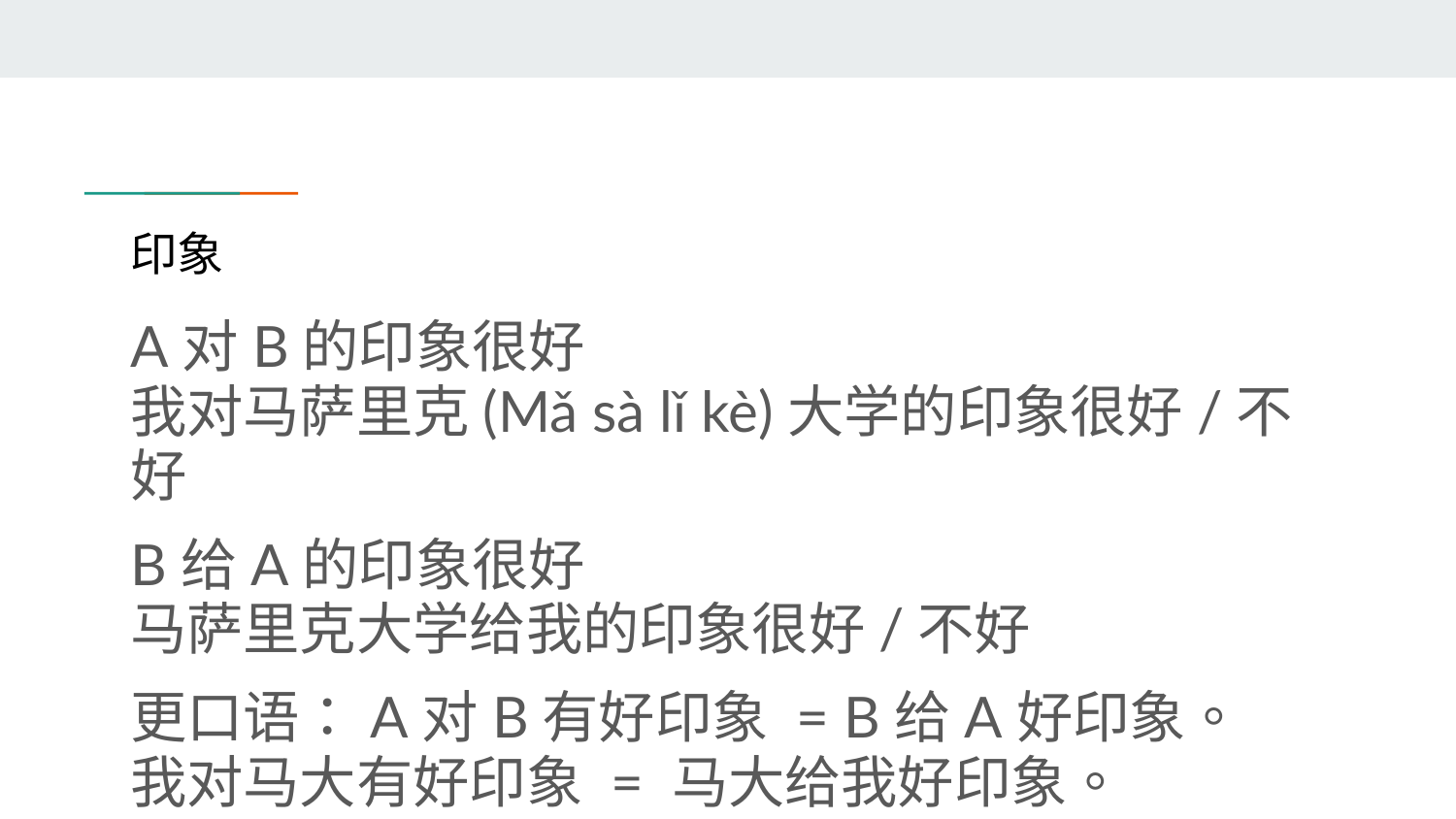

# 印象
A对B的印象很好
我对马萨里克(Mǎ sà lǐ kè)大学的印象很好/不好
B给A的印象很好
马萨里克大学给我的印象很好/不好
更口语：A对B有好印象 = B给A好印象。
我对马大有好印象 = 马大给我好印象。